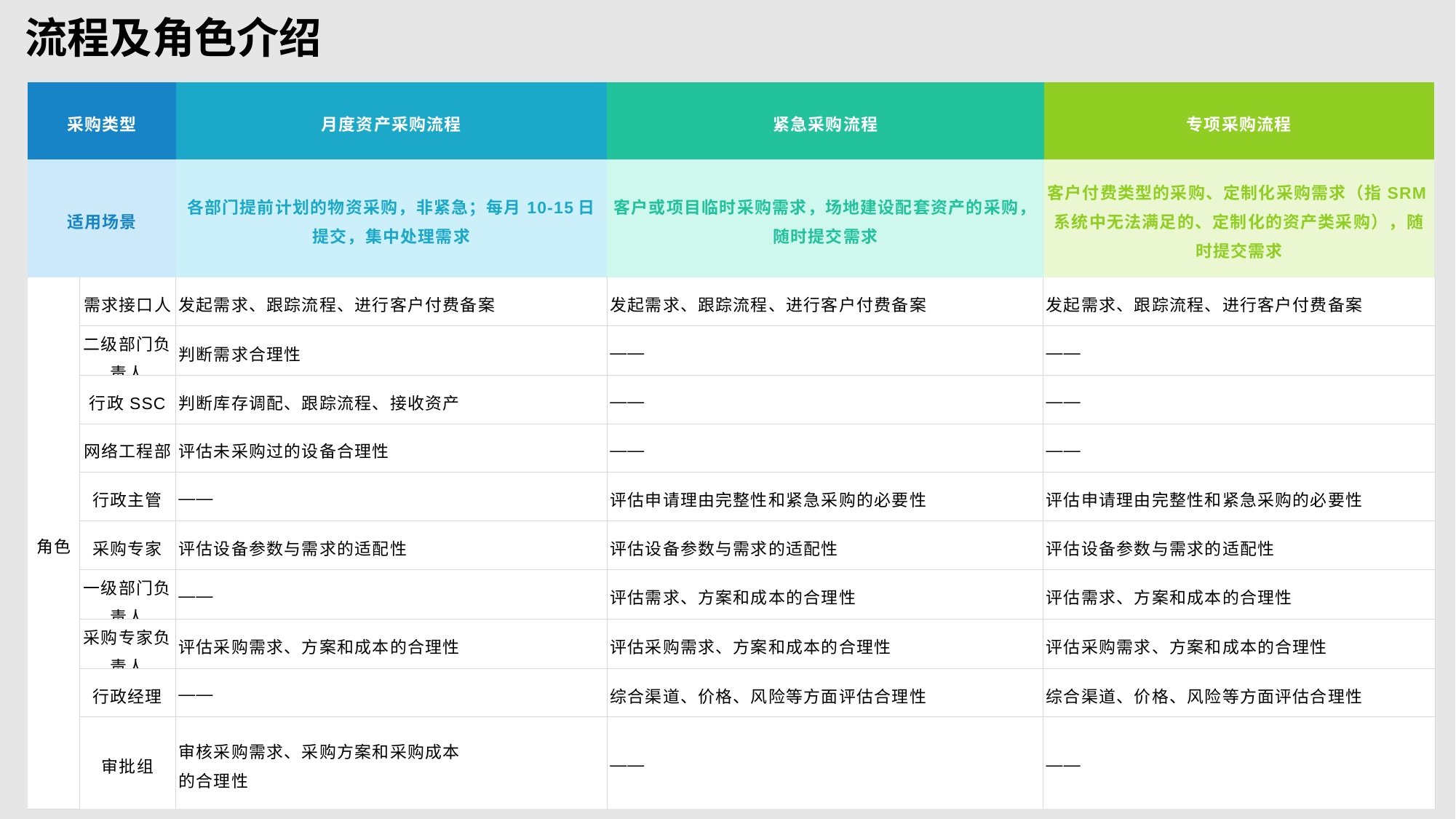

流程及角色介绍
| 采购类型 | 月度资产采购流程 | 紧急采购流程 | 专项采购流程 |
| --- | --- | --- | --- |
| 适用场景 | 各部门提前计划的物资采购，非紧急；每月10-15日提交，集中处理需求 | 客户或项目临时采购需求，场地建设配套资产的采购，随时提交需求 | 客户付费类型的采购、定制化采购需求（指SRM系统中无法满足的、定制化的资产类采购），随时提交需求 |
| 角色 | 需求接口人 | 发起需求、跟踪流程、进行客户付费备案 | 发起需求、跟踪流程、进行客户付费备案 | 发起需求、跟踪流程、进行客户付费备案 |
| --- | --- | --- | --- | --- |
|  | 二级部门负责人 | 判断需求合理性 | —— | —— |
|  | 行政SSC | 判断库存调配、跟踪流程、接收资产 | —— | —— |
|  | 网络工程部 | 评估未采购过的设备合理性 | —— | —— |
|  | 行政主管 | —— | 评估申请理由完整性和紧急采购的必要性 | 评估申请理由完整性和紧急采购的必要性 |
|  | 采购专家 | 评估设备参数与需求的适配性 | 评估设备参数与需求的适配性 | 评估设备参数与需求的适配性 |
|  | 一级部门负责人 | —— | 评估需求、方案和成本的合理性 | 评估需求、方案和成本的合理性 |
|  | 采购专家负责人 | 评估采购需求、方案和成本的合理性 | 评估采购需求、方案和成本的合理性 | 评估采购需求、方案和成本的合理性 |
|  | 行政经理 | —— | 综合渠道、价格、风险等方面评估合理性 | 综合渠道、价格、风险等方面评估合理性 |
|  | 审批组 | 审核采购需求、采购方案和采购成本 的合理性 | —— | —— |